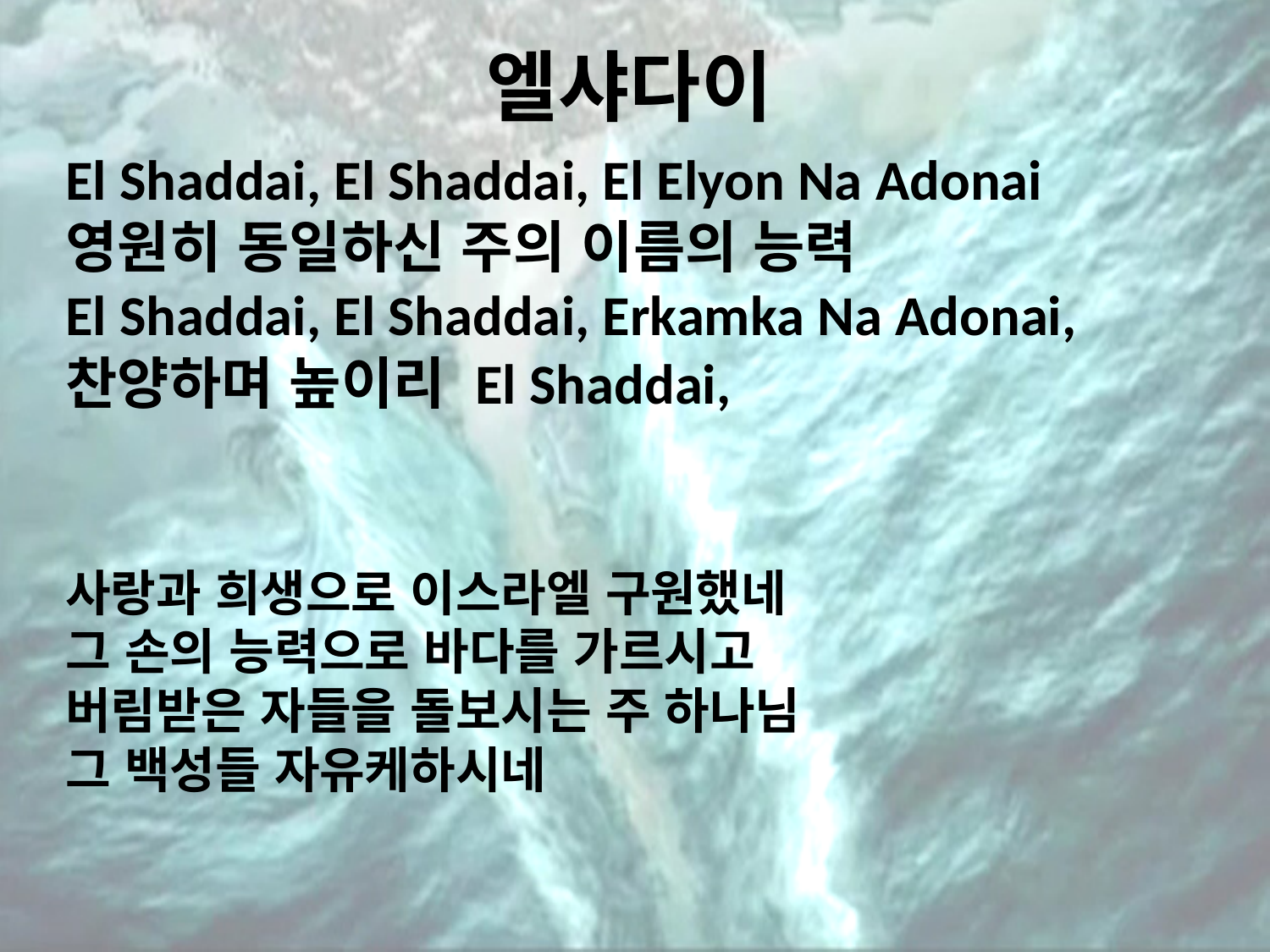

# 엘샤다이
El Shaddai, El Shaddai, El Elyon Na Adonai
영원히 동일하신 주의 이름의 능력
El Shaddai, El Shaddai, Erkamka Na Adonai,
찬양하며 높이리 El Shaddai,
사랑과 희생으로 이스라엘 구원했네
그 손의 능력으로 바다를 가르시고
버림받은 자들을 돌보시는 주 하나님
그 백성들 자유케하시네